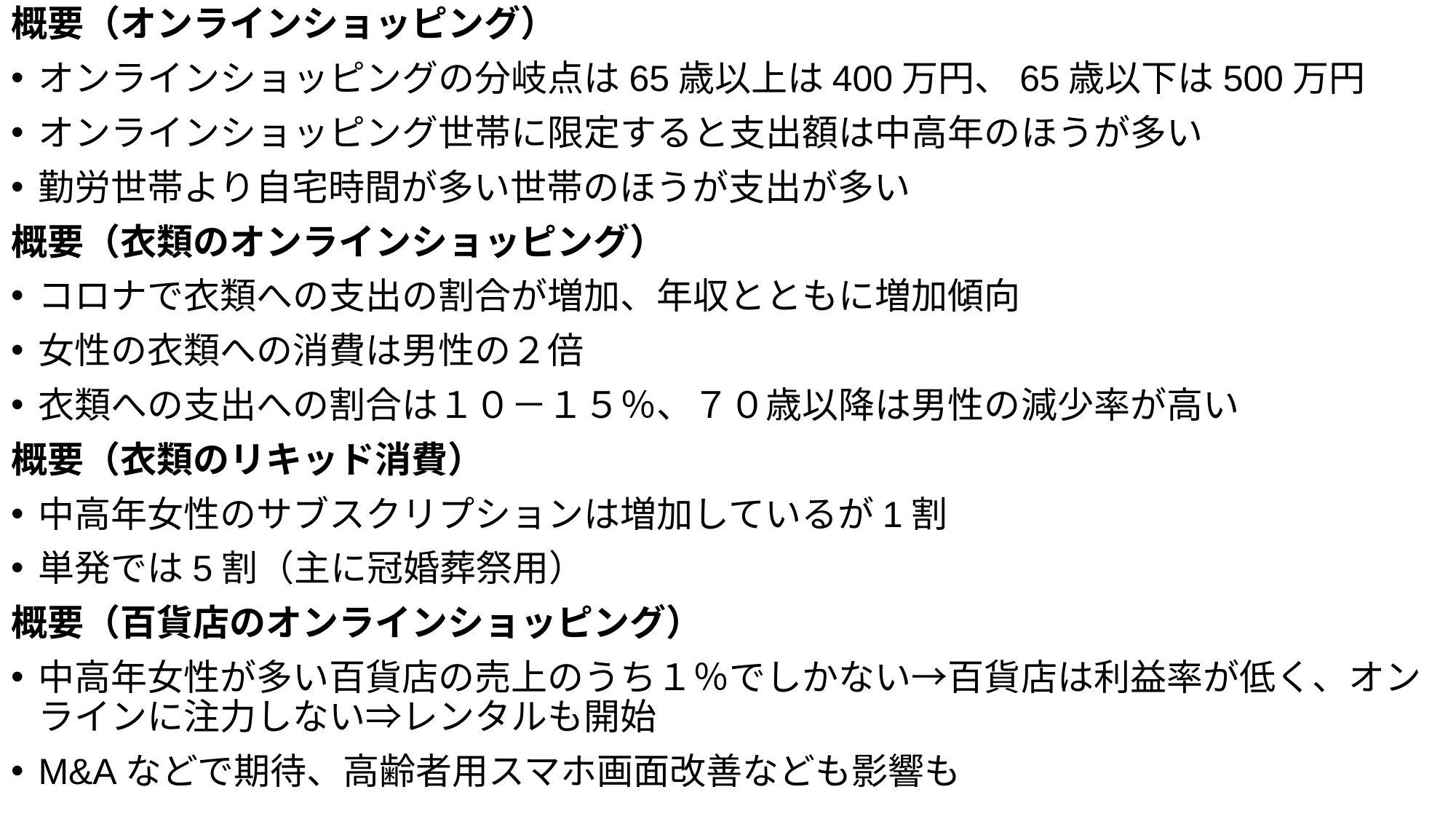

概要（オンラインショッピング）
オンラインショッピングの分岐点は65歳以上は400万円、65歳以下は500万円
オンラインショッピング世帯に限定すると支出額は中高年のほうが多い
勤労世帯より自宅時間が多い世帯のほうが支出が多い
概要（衣類のオンラインショッピング）
コロナで衣類への支出の割合が増加、年収とともに増加傾向
女性の衣類への消費は男性の２倍
衣類への支出への割合は１０－１５％、７０歳以降は男性の減少率が高い
概要（衣類のリキッド消費）
中高年女性のサブスクリプションは増加しているが1割
単発では5割（主に冠婚葬祭用）
概要（百貨店のオンラインショッピング）
中高年女性が多い百貨店の売上のうち１％でしかない→百貨店は利益率が低く、オンラインに注力しない⇒レンタルも開始
M&Aなどで期待、高齢者用スマホ画面改善なども影響も